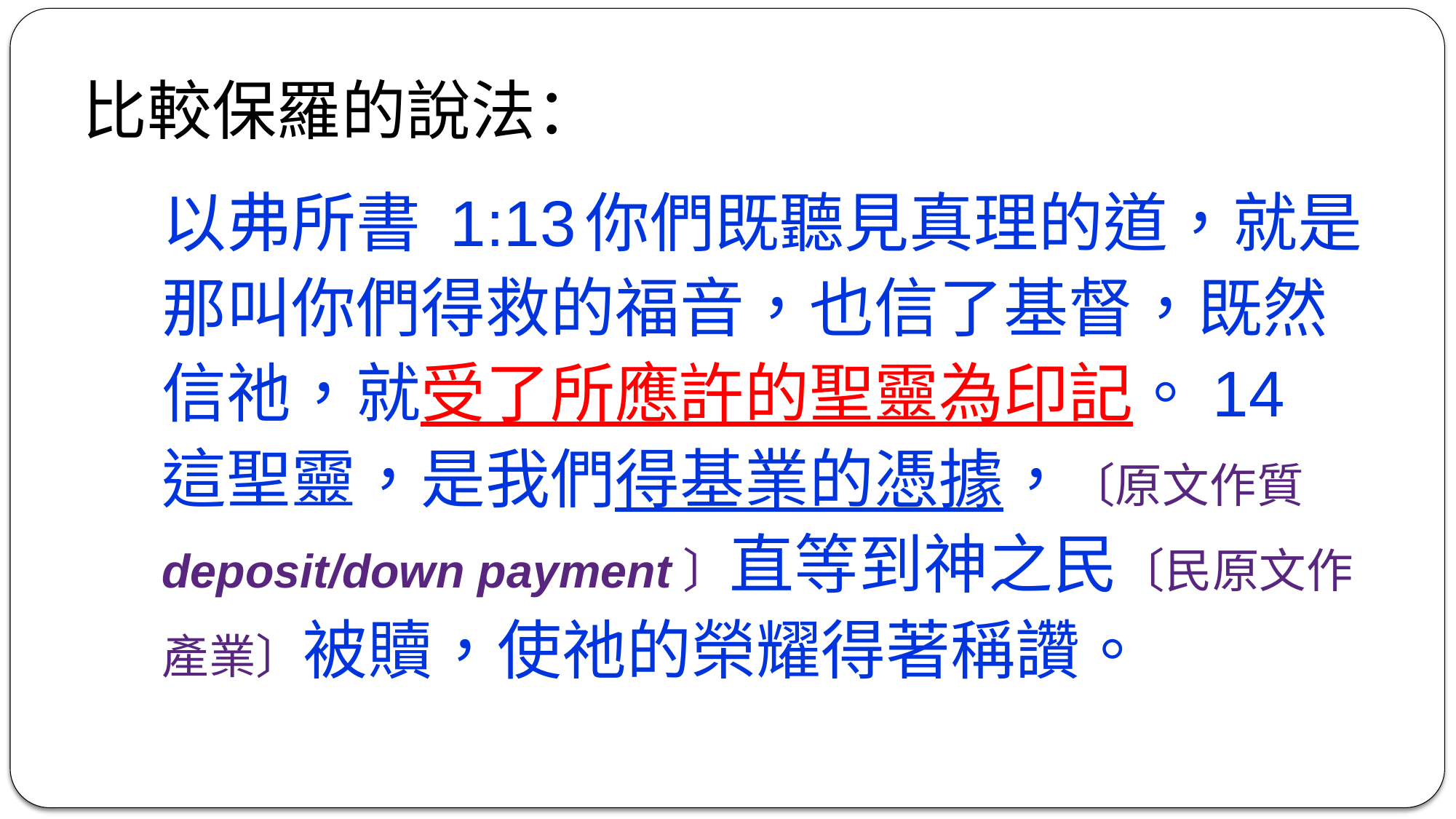

比較保羅的說法：
以弗所書 1:13	你們既聽見真理的道，就是那叫你們得救的福音，也信了基督，既然信祂，就受了所應許的聖靈為印記。14 這聖靈，是我們得基業的憑據，〔原文作質 deposit/down payment〕直等到神之民〔民原文作產業〕被贖，使祂的榮耀得著稱讚。